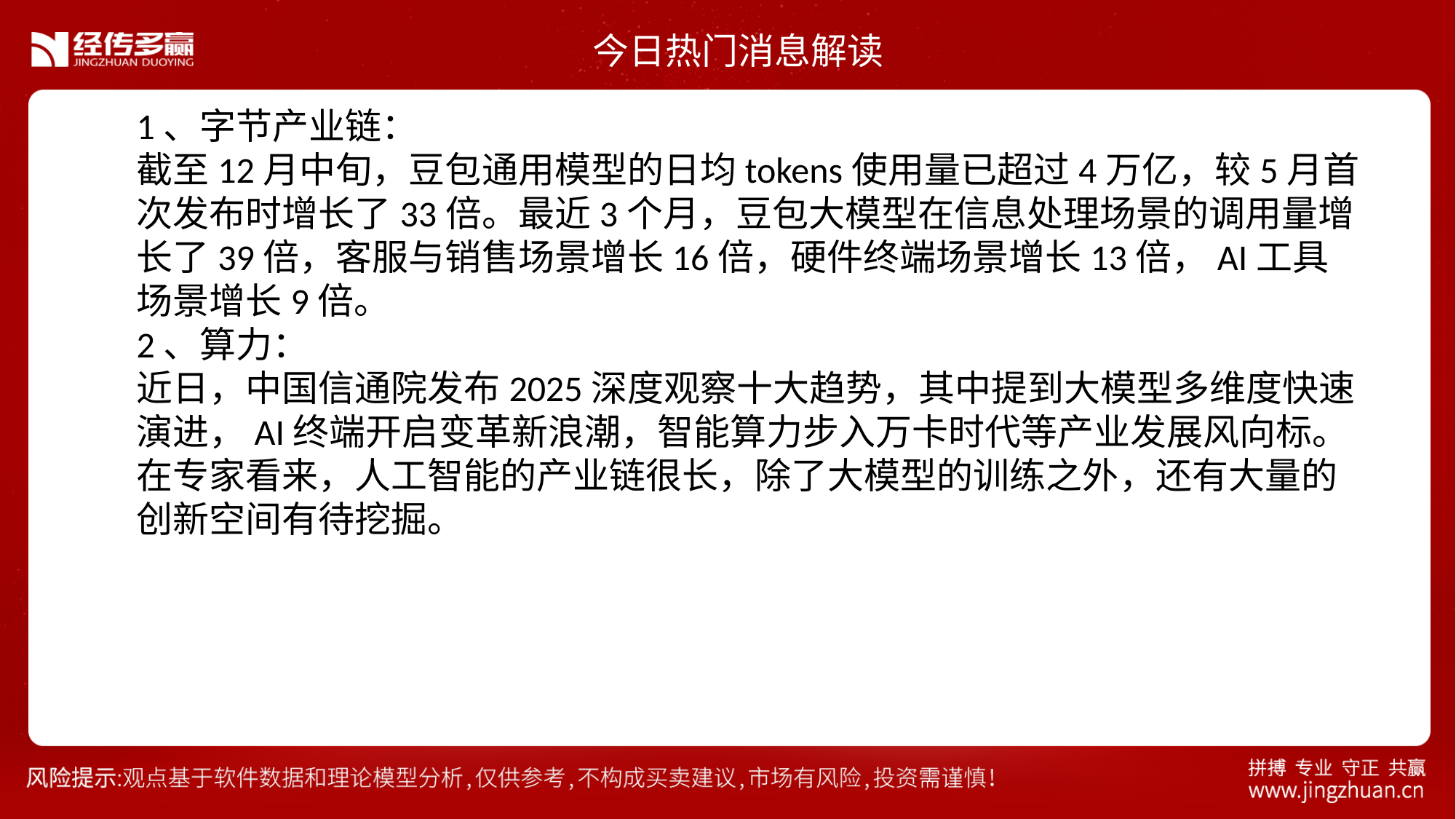

今日热门消息解读
1、字节产业链：
截至12月中旬，豆包通用模型的日均tokens使用量已超过4万亿，较5月首次发布时增长了33倍。最近3个月，豆包大模型在信息处理场景的调用量增长了39倍，客服与销售场景增长16倍，硬件终端场景增长13倍，AI工具场景增长9倍。
2、算力：
近日，中国信通院发布2025深度观察十大趋势，其中提到大模型多维度快速演进，AI终端开启变革新浪潮，智能算力步入万卡时代等产业发展风向标。在专家看来，人工智能的产业链很长，除了大模型的训练之外，还有大量的创新空间有待挖掘。